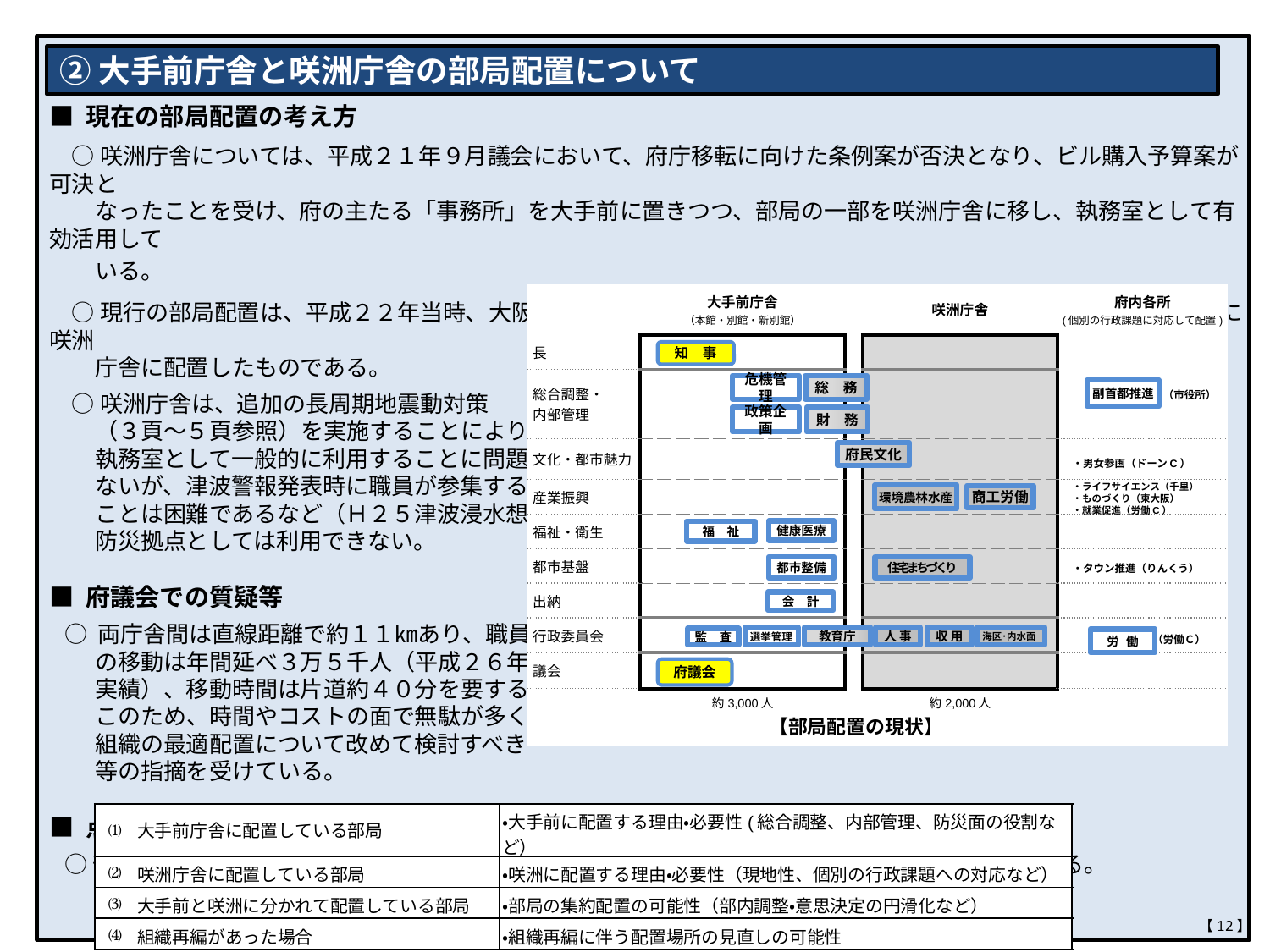

■ 現在の部局配置の考え方

　○ 咲洲庁舎については、平成２１年９月議会において、府庁移転に向けた条例案が否決となり、ビル購入予算案が可決と
　　なったことを受け、府の主たる「事務所」を大手前に置きつつ、部局の一部を咲洲庁舎に移し、執務室として有効活用して
　　いる。

　○ 現行の部局配置は、平成２２年当時、大阪市との連携部局や大手前の民間ビルに分散配置していた部局を中心に咲洲
　　庁舎に配置したものである。

　○ 咲洲庁舎は、追加の長周期地震動対策
　　（３頁～５頁参照）を実施することにより、
　　執務室として一般的に利用することに問題は
　　ないが、津波警報発表時に職員が参集する
　　ことは困難であるなど（Ｈ２５津波浸水想定）、
　　防災拠点としては利用できない。

■ 府議会での質疑等

   ○ 両庁舎間は直線距離で約１１㎞あり、職員
　　の移動は年間延べ３万５千人（平成２６年度
　　実績）、移動時間は片道約４０分を要する。
　　このため、時間やコストの面で無駄が多く、
　　組織の最適配置について改めて検討すべき
　　等の指摘を受けている。

■ 点検の視点

   ○部局の移動に伴って必要となる受け皿(執務スペース)確保の可能性についての検証も必要となる。

②大手前庁舎と咲洲庁舎の部局配置について
|  | 大手前庁舎 （本館・別館・新別館） |  | 咲洲庁舎 | 府内各所 (個別の行政課題に対応して配置) |
| --- | --- | --- | --- | --- |
| 長 |  |  |  |  |
| 総合調整・ 内部管理 |  |  |  |  |
| 文化・都市魅力 |  |  |  |  |
| 産業振興 |  |  |  |  |
| 福祉・衛生 |  |  |  |  |
| 都市基盤 |  |  |  |  |
| 出納 |  |  |  |  |
| 行政委員会 |  |  |  |  |
| 議会 |  |  |  |  |
|  | 約3,000人 |  | 約2,000人 |  |
知　事
危機管理
総　務
副首都推進
（市役所）
政策企画
財　務
府民文化
・男女参画（ドーンC）

・ライフサイエンス（千里）
・ものづくり（東大阪）
・就業促進（労働C）

・タウン推進（りんくう）
環境農林水産
商工労働
福　祉
健康医療
都市整備
住宅まちづくり
会　計
（労働Ｃ）
選挙管理
教育庁
人 事
収 用
海区･内水面
監　査
労　働
府議会
【部局配置の現状】
| ⑴ | 大手前庁舎に配置している部局 | ・大手前に配置する理由・必要性(総合調整、内部管理、防災面の役割など） |
| --- | --- | --- |
| ⑵ | 咲洲庁舎に配置している部局 | ・咲洲に配置する理由・必要性（現地性、個別の行政課題への対応など） |
| ⑶ | 大手前と咲洲に分かれて配置している部局 | ・部局の集約配置の可能性（部内調整・意思決定の円滑化など） |
| ⑷ | 組織再編があった場合 | ・組織再編に伴う配置場所の見直しの可能性 |
【12】